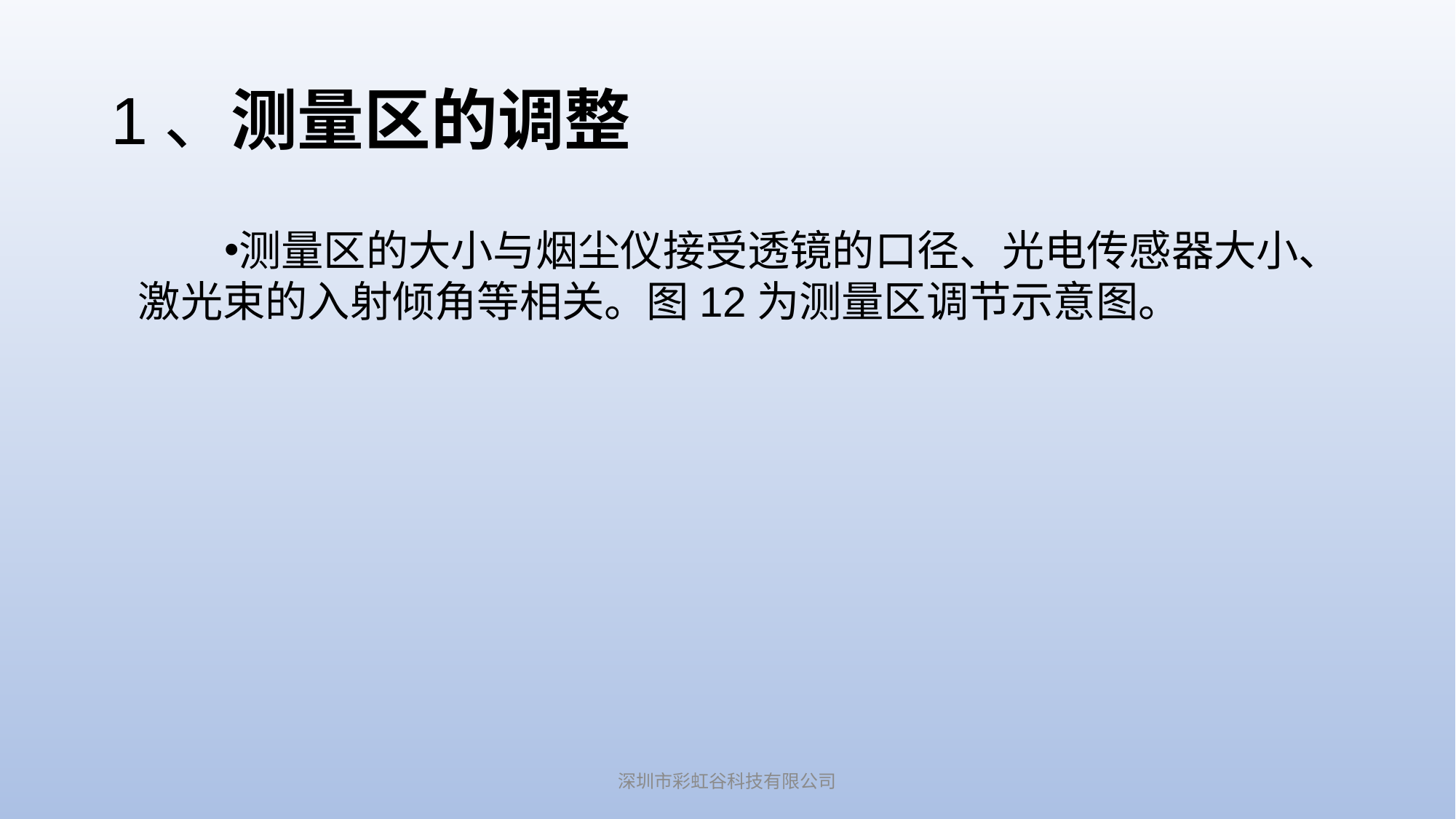

# 1、测量区的调整
测量区的大小与烟尘仪接受透镜的口径、光电传感器大小、激光束的入射倾角等相关。图12为测量区调节示意图。

深圳市彩虹谷科技有限公司
28